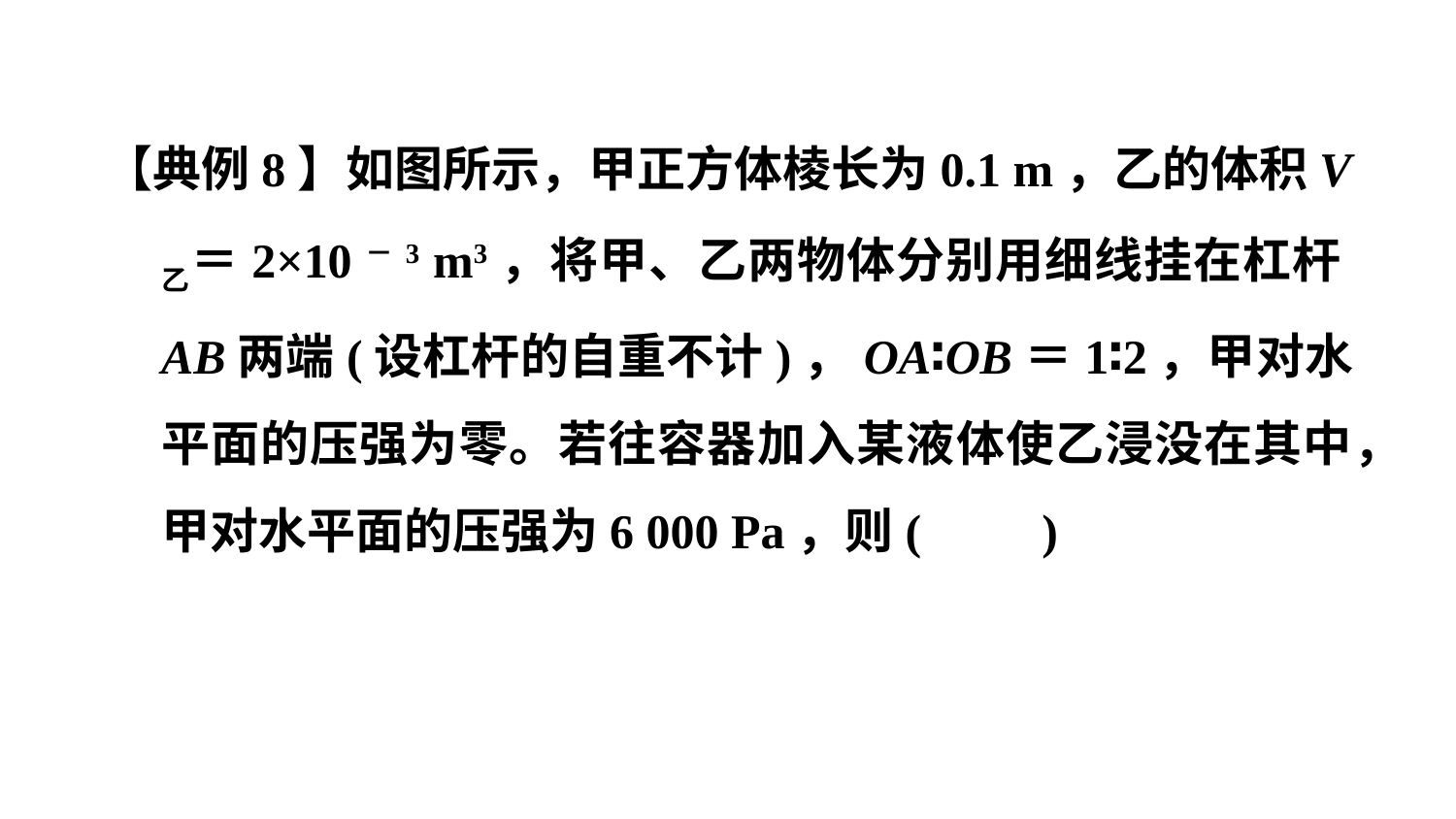

【典例8】如图所示，甲正方体棱长为0.1 m，乙的体积V乙＝2×10－3 m3，将甲、乙两物体分别用细线挂在杠杆AB两端(设杠杆的自重不计)，OA∶OB＝1∶2，甲对水平面的压强为零。若往容器加入某液体使乙浸没在其中，甲对水平面的压强为6 000 Pa，则(　　)